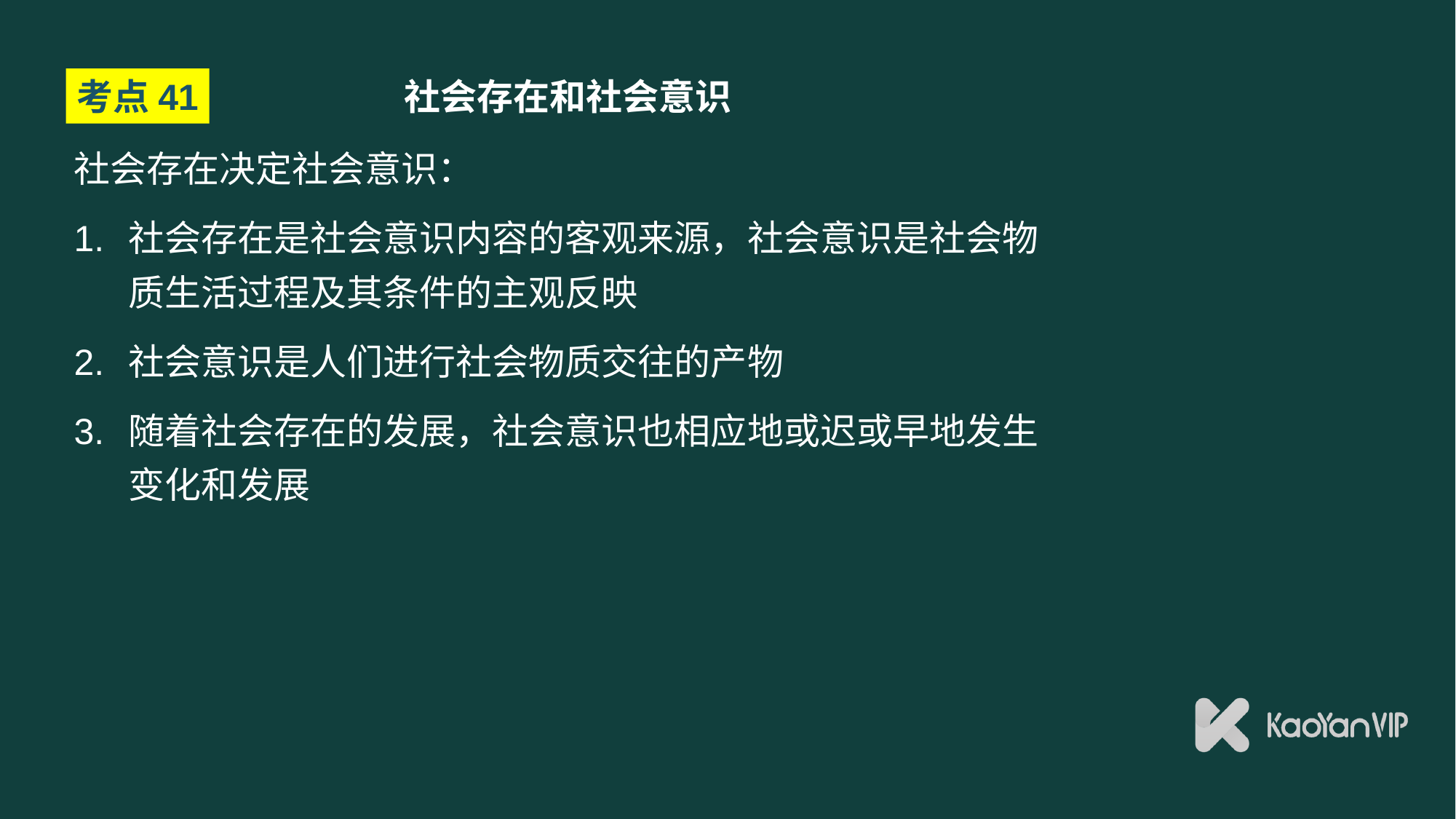

# 社会存在和社会意识
考点41
社会存在决定社会意识：
社会存在是社会意识内容的客观来源，社会意识是社会物质生活过程及其条件的主观反映
社会意识是人们进行社会物质交往的产物
随着社会存在的发展，社会意识也相应地或迟或早地发生变化和发展